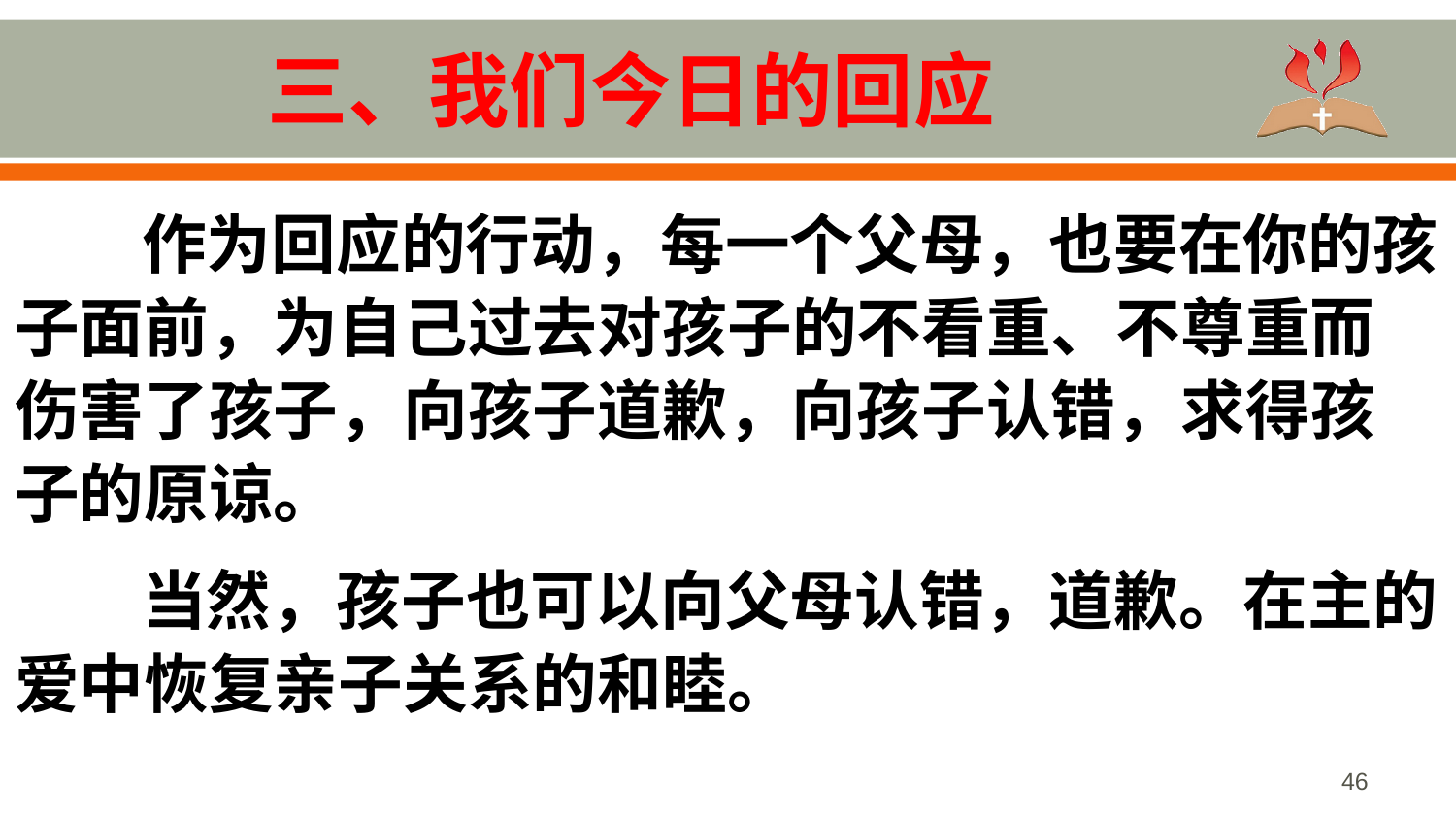

# 三、我们今日的回应
作为回应的行动，每一个父母，也要在你的孩子面前，为自己过去对孩子的不看重、不尊重而伤害了孩子，向孩子道歉，向孩子认错，求得孩子的原谅。
当然，孩子也可以向父母认错，道歉。在主的爱中恢复亲子关系的和睦。

46